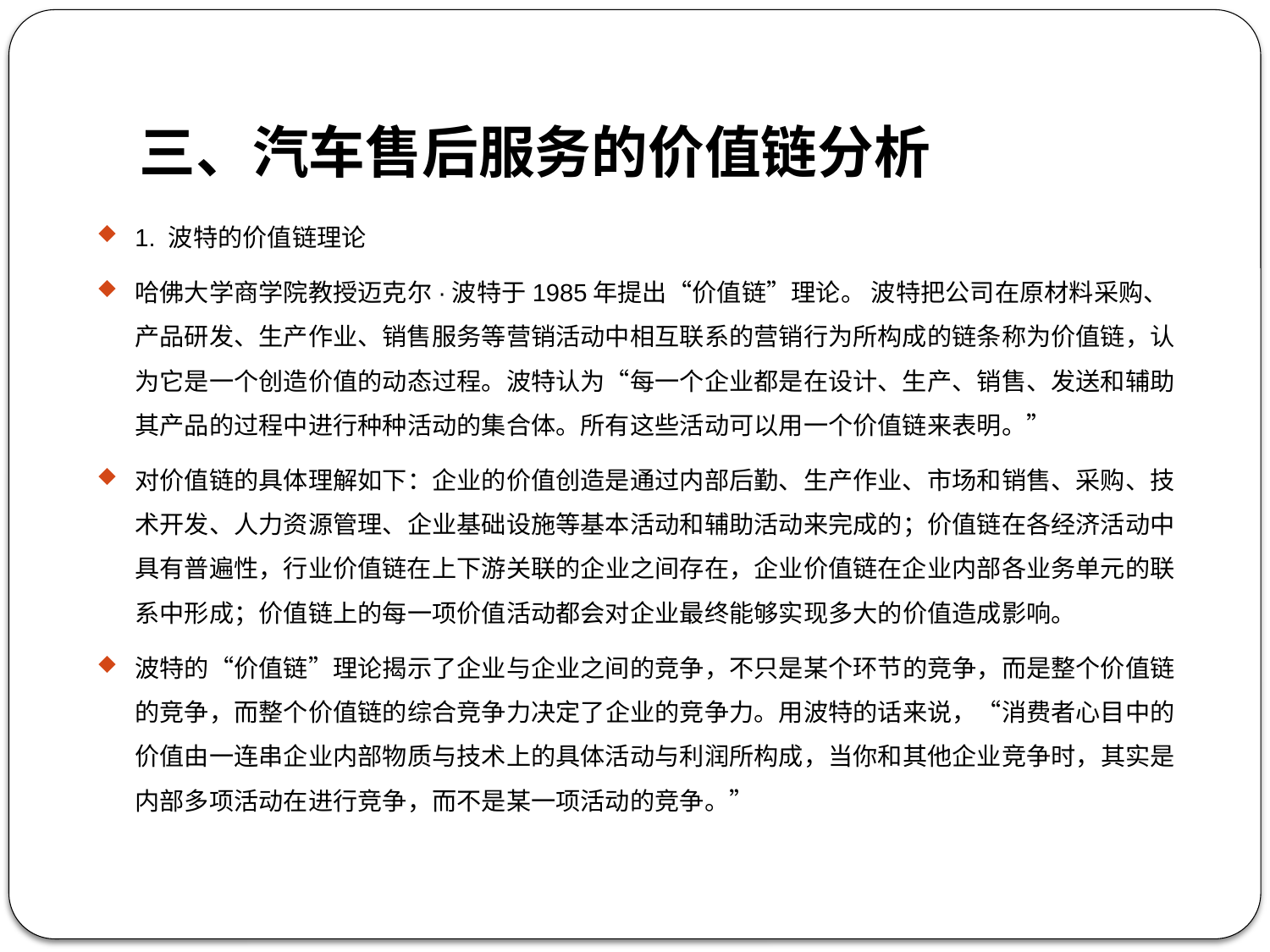

# 三、汽车售后服务的价值链分析
1. 波特的价值链理论
哈佛大学商学院教授迈克尔·波特于1985年提出“价值链”理论。 波特把公司在原材料采购、产品研发、生产作业、销售服务等营销活动中相互联系的营销行为所构成的链条称为价值链，认为它是一个创造价值的动态过程。波特认为“每一个企业都是在设计、生产、销售、发送和辅助其产品的过程中进行种种活动的集合体。所有这些活动可以用一个价值链来表明。”
对价值链的具体理解如下：企业的价值创造是通过内部后勤、生产作业、市场和销售、采购、技术开发、人力资源管理、企业基础设施等基本活动和辅助活动来完成的；价值链在各经济活动中具有普遍性，行业价值链在上下游关联的企业之间存在，企业价值链在企业内部各业务单元的联系中形成；价值链上的每一项价值活动都会对企业最终能够实现多大的价值造成影响。
波特的“价值链”理论揭示了企业与企业之间的竞争，不只是某个环节的竞争，而是整个价值链的竞争，而整个价值链的综合竞争力决定了企业的竞争力。用波特的话来说，“消费者心目中的价值由一连串企业内部物质与技术上的具体活动与利润所构成，当你和其他企业竞争时，其实是内部多项活动在进行竞争，而不是某一项活动的竞争。”